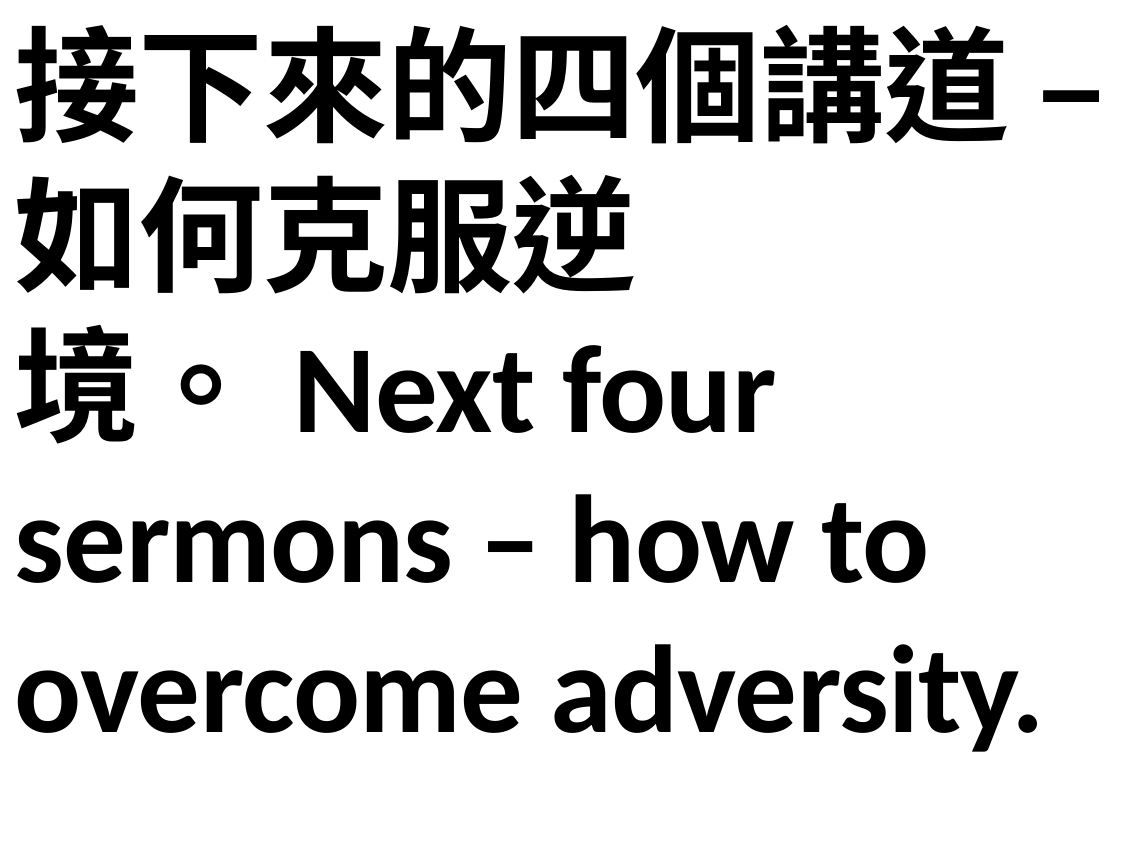

接下來的四個講道 – 如何克服逆境。Next four sermons – how to overcome adversity.